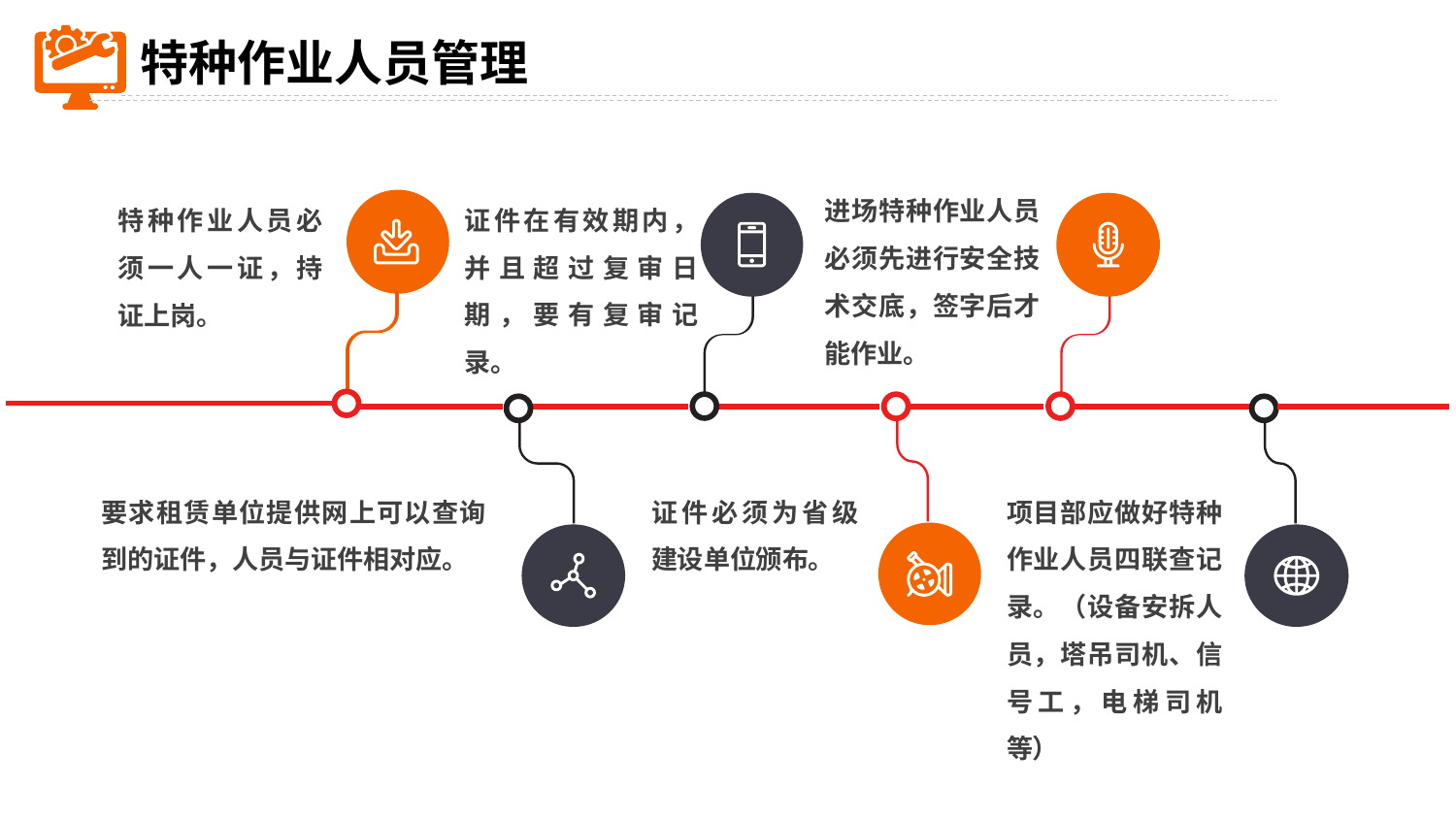

特种作业人员管理
进场特种作业人员必须先进行安全技术交底，签字后才能作业。
特种作业人员必须一人一证，持证上岗。
证件在有效期内，并且超过复审日期，要有复审记录。

要求租赁单位提供网上可以查询到的证件，人员与证件相对应。
证件必须为省级建设单位颁布。
项目部应做好特种作业人员四联查记录。（设备安拆人员，塔吊司机、信号工，电梯司机等）